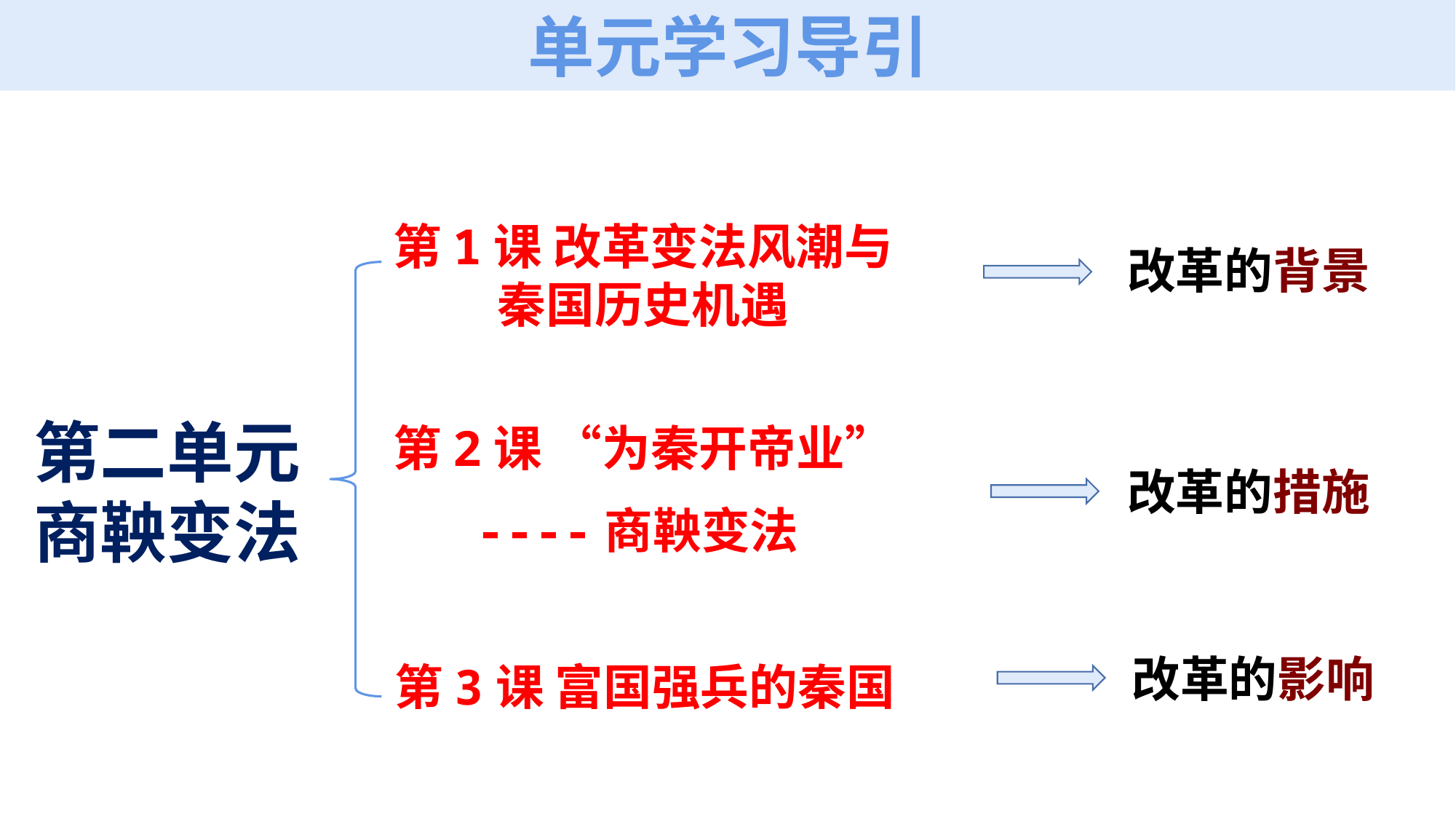

单元学习导引
第1课 改革变法风潮与秦国历史机遇
改革的背景

第二单元
商鞅变法
第2课 “为秦开帝业”
----商鞅变法
改革的措施

改革的影响
第3课 富国强兵的秦国